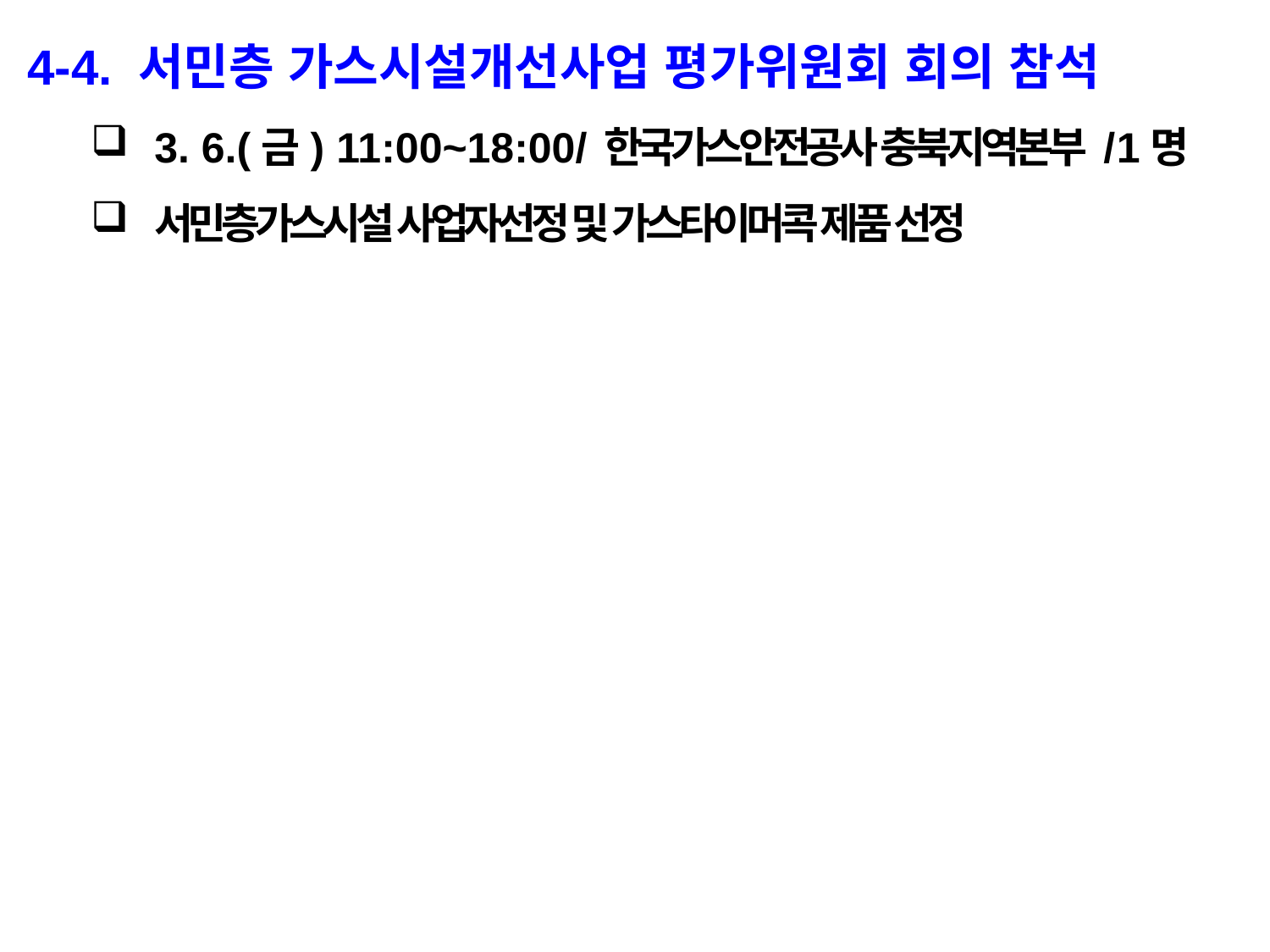

4-4. 서민층 가스시설개선사업 평가위원회 회의 참석
3. 6.(금) 11:00~18:00/ 한국가스안전공사 충북지역본부 / 1명
서민층가스시설 사업자선정 및 가스타이머콕 제품 선정